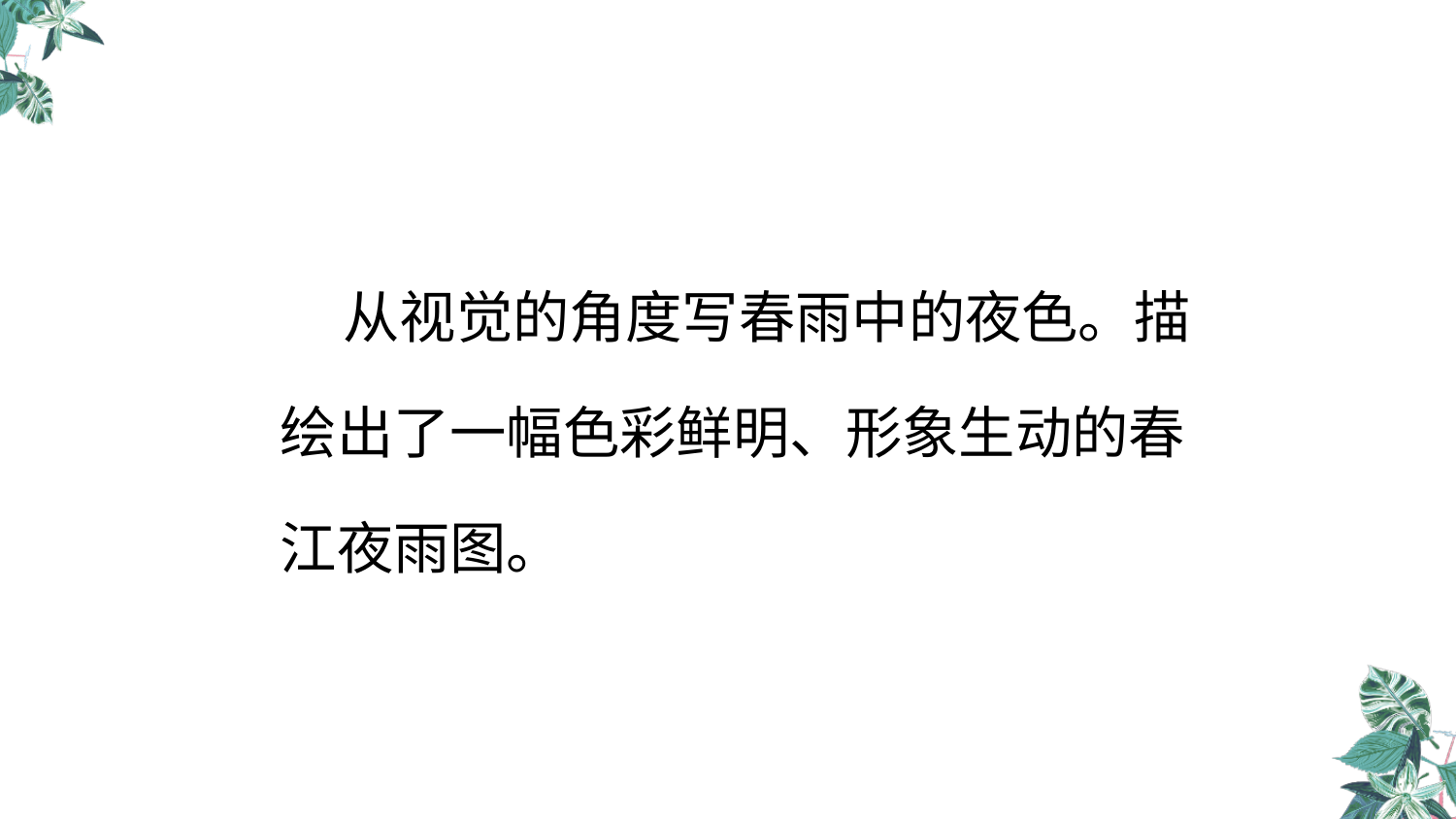

从视觉的角度写春雨中的夜色。描绘出了一幅色彩鲜明、形象生动的春江夜雨图。